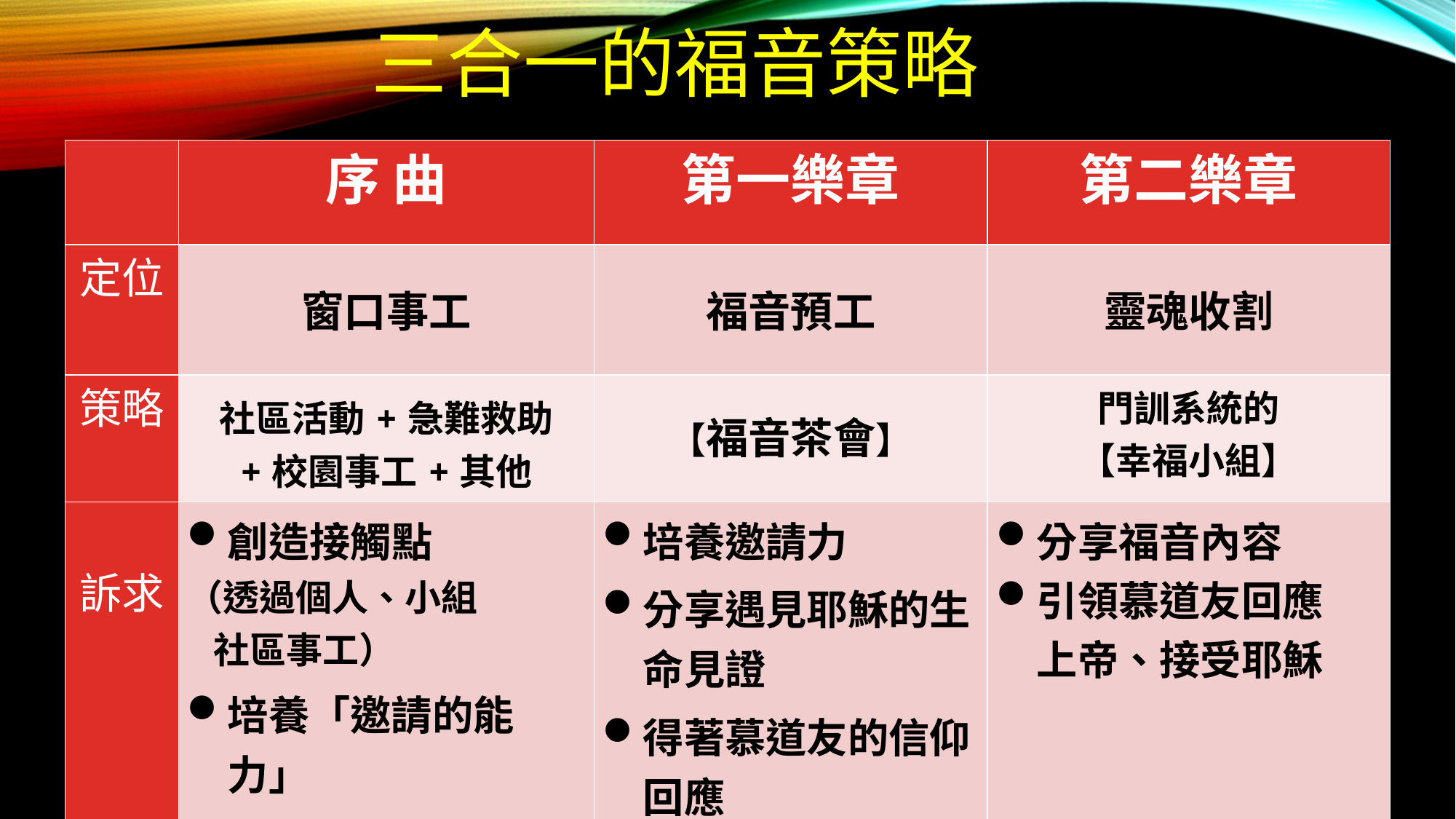

三合一的福音策略
|  | 序 曲 | 第一樂章 | 第二樂章 |
| --- | --- | --- | --- |
| 定位 | 窗口事工 | 福音預工 | 靈魂收割 |
| 策略 | 社區活動+急難救助 +校園事工+其他 | 【福音茶會】 | 門訓系統的 【幸福小組】 |
| 訴求 | 創造接觸點 （透過個人、小組 社區事工） 培養「邀請的能力」 | 培養邀請力 分享遇見耶穌的生命見證 得著慕道友的信仰回應 | 分享福音內容 引領慕道友回應 上帝、接受耶穌 |